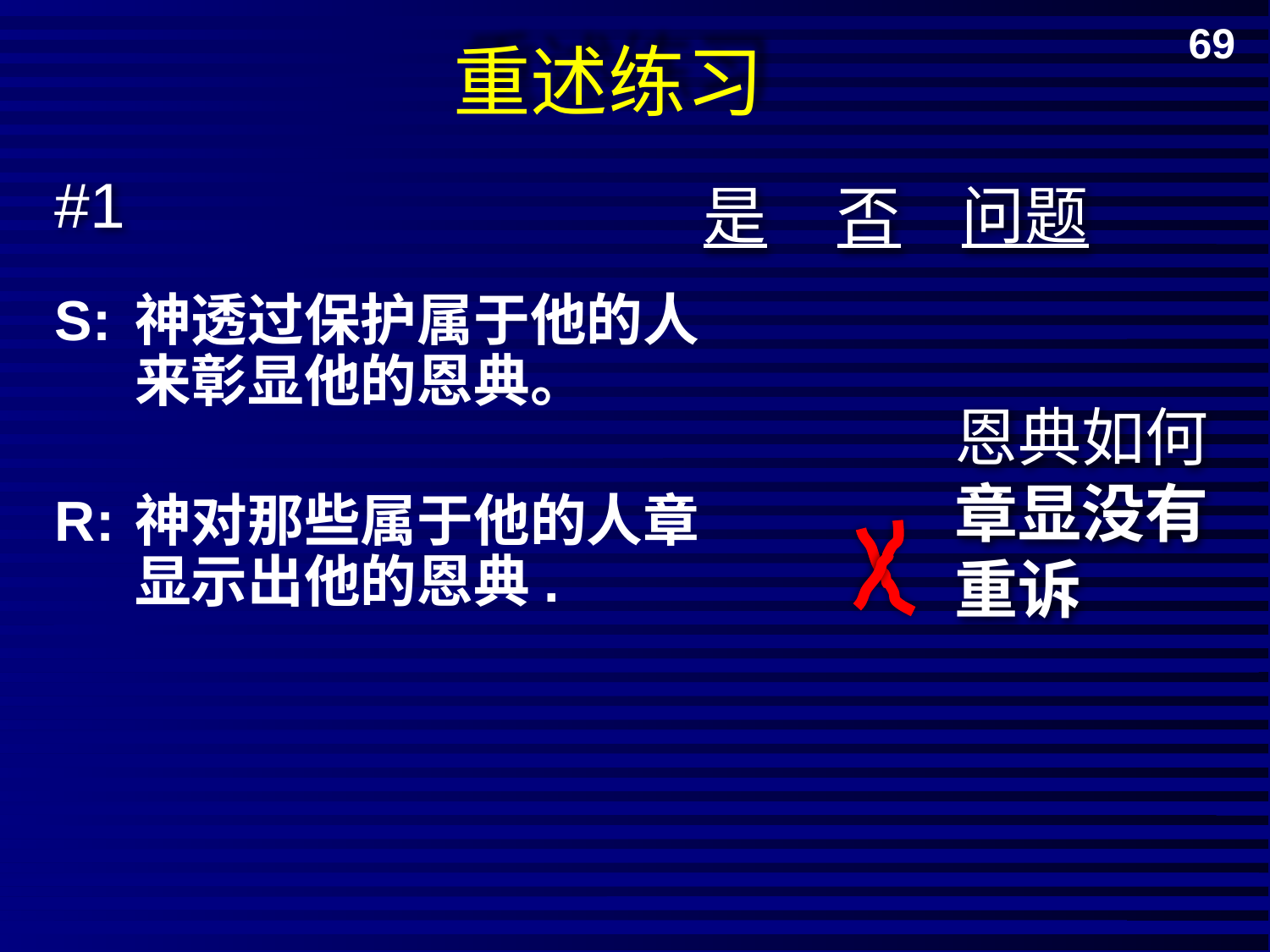

# 重述练习
69
#1
是
否
问题
S:	神透过保护属于他的人来彰显他的恩典。
R:	神对那些属于他的人章显示出他的恩典.
恩典如何章显没有重诉